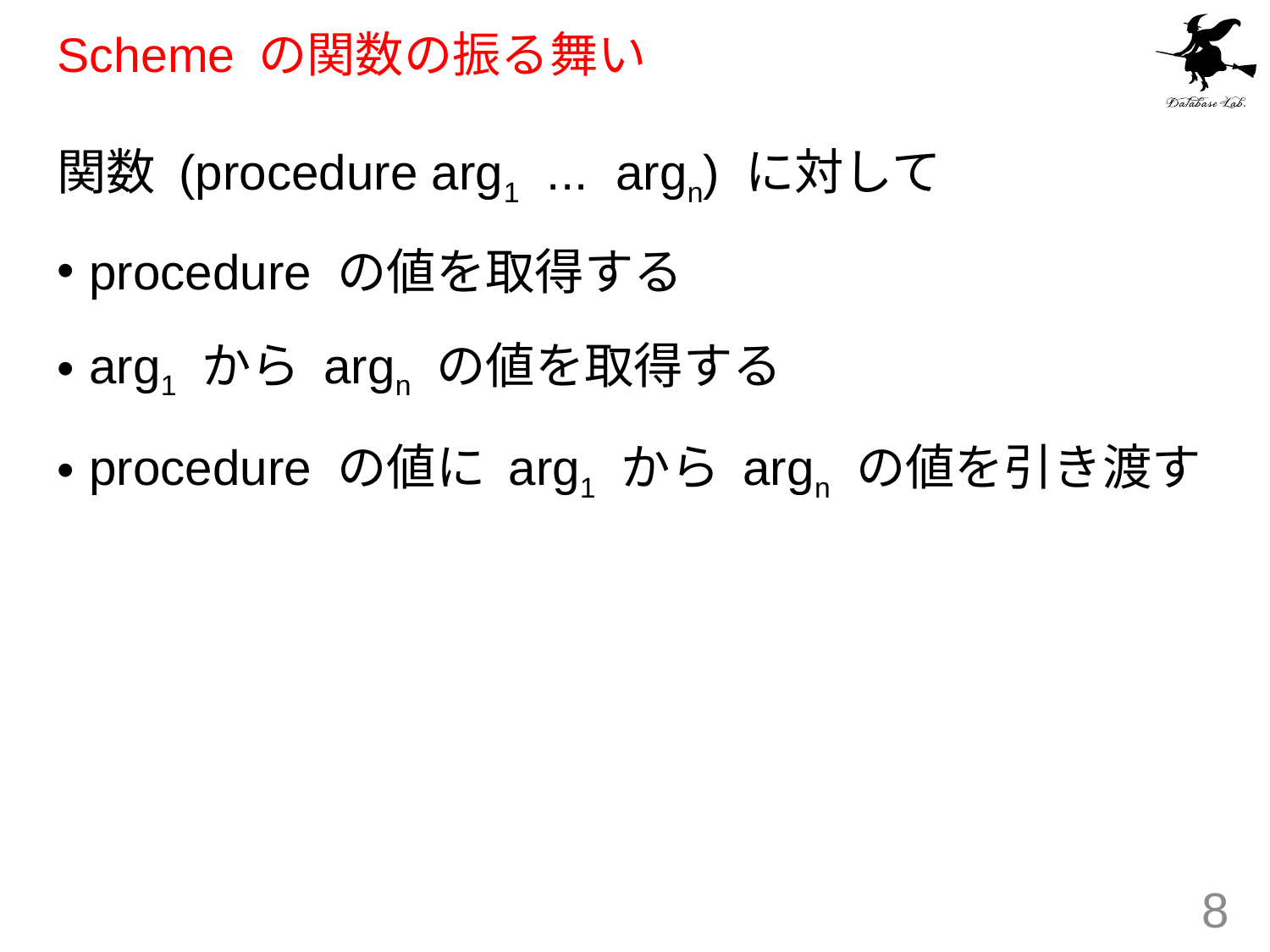

# Scheme の関数の振る舞い
関数 (procedure arg1  ...  argn) に対して
procedure の値を取得する
arg1 から argn の値を取得する
procedure の値に arg1 から argn の値を引き渡す

8